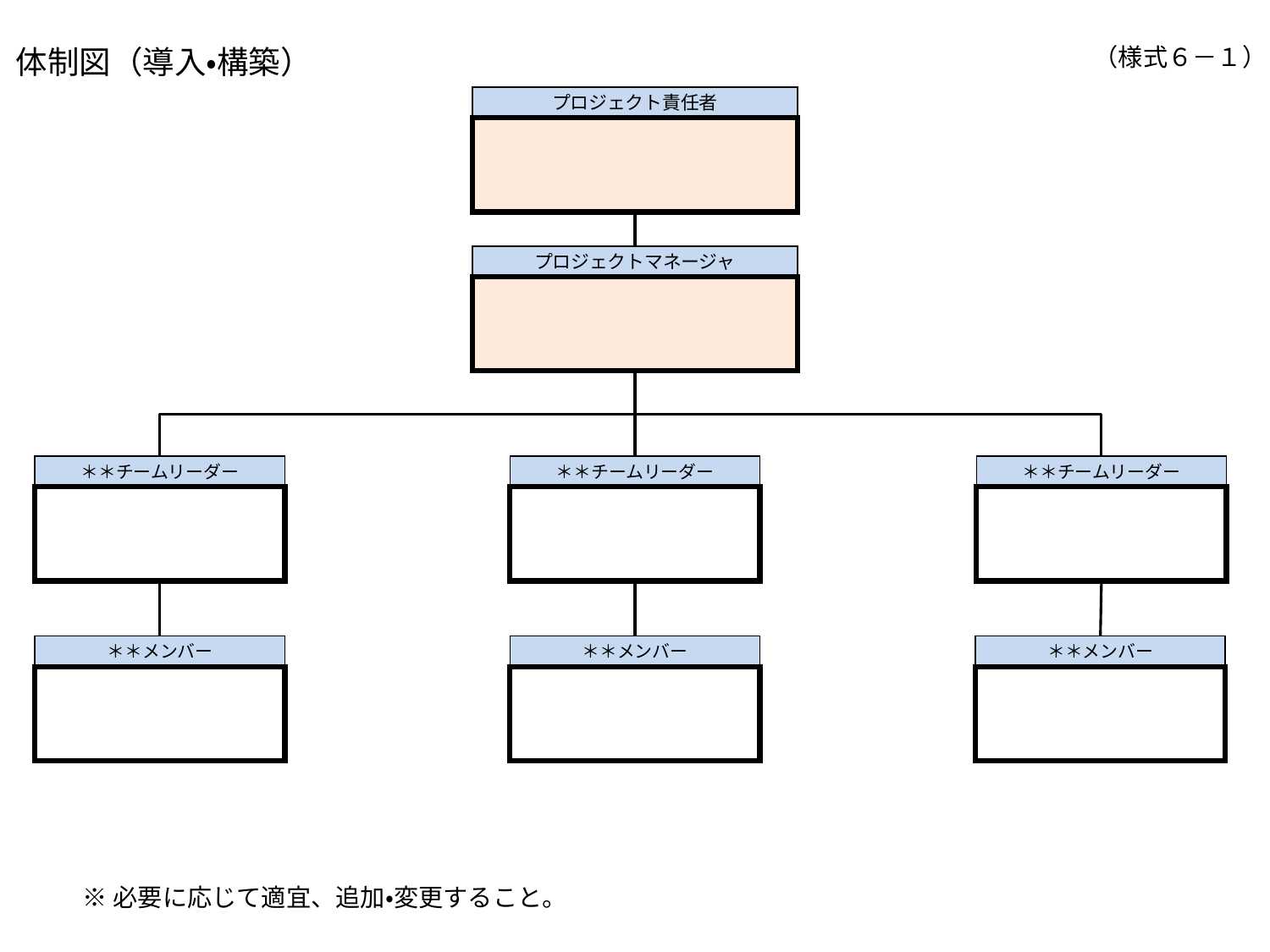

体制図（導入・構築）
（様式６－１）
プロジェクト責任者

プロジェクトマネージャ

＊＊チームリーダー

＊＊チームリーダー

＊＊チームリーダー

＊＊メンバー

＊＊メンバー

＊＊メンバー

※必要に応じて適宜、追加・変更すること。